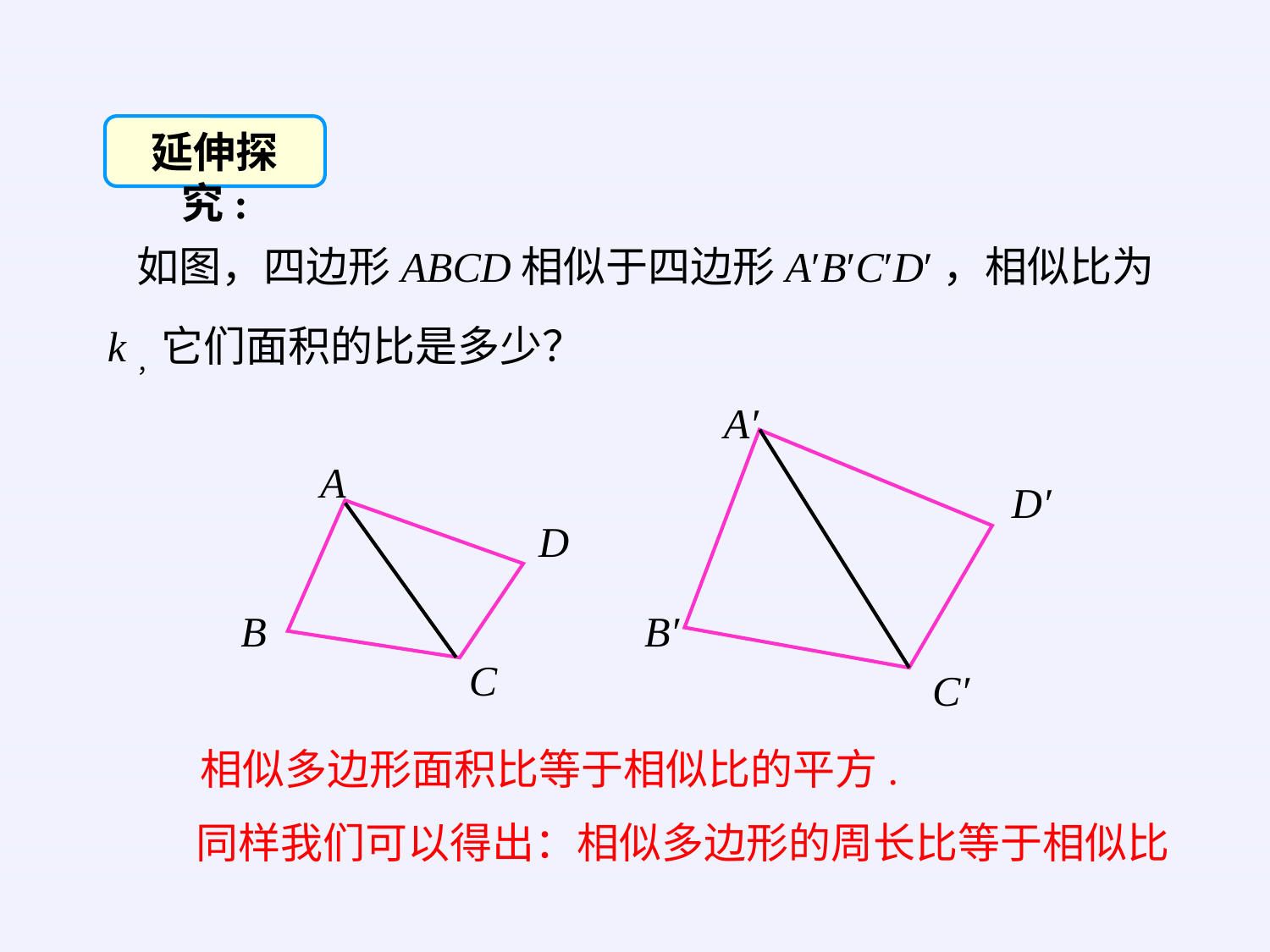

延伸探究:
  如图，四边形ABCD相似于四边形A′B′C′D′，相似比为k，它们面积的比是多少？
A′

A
D′

D
B
B′

C
C′
相似多边形面积比等于相似比的平方.
同样我们可以得出：相似多边形的周长比等于相似比